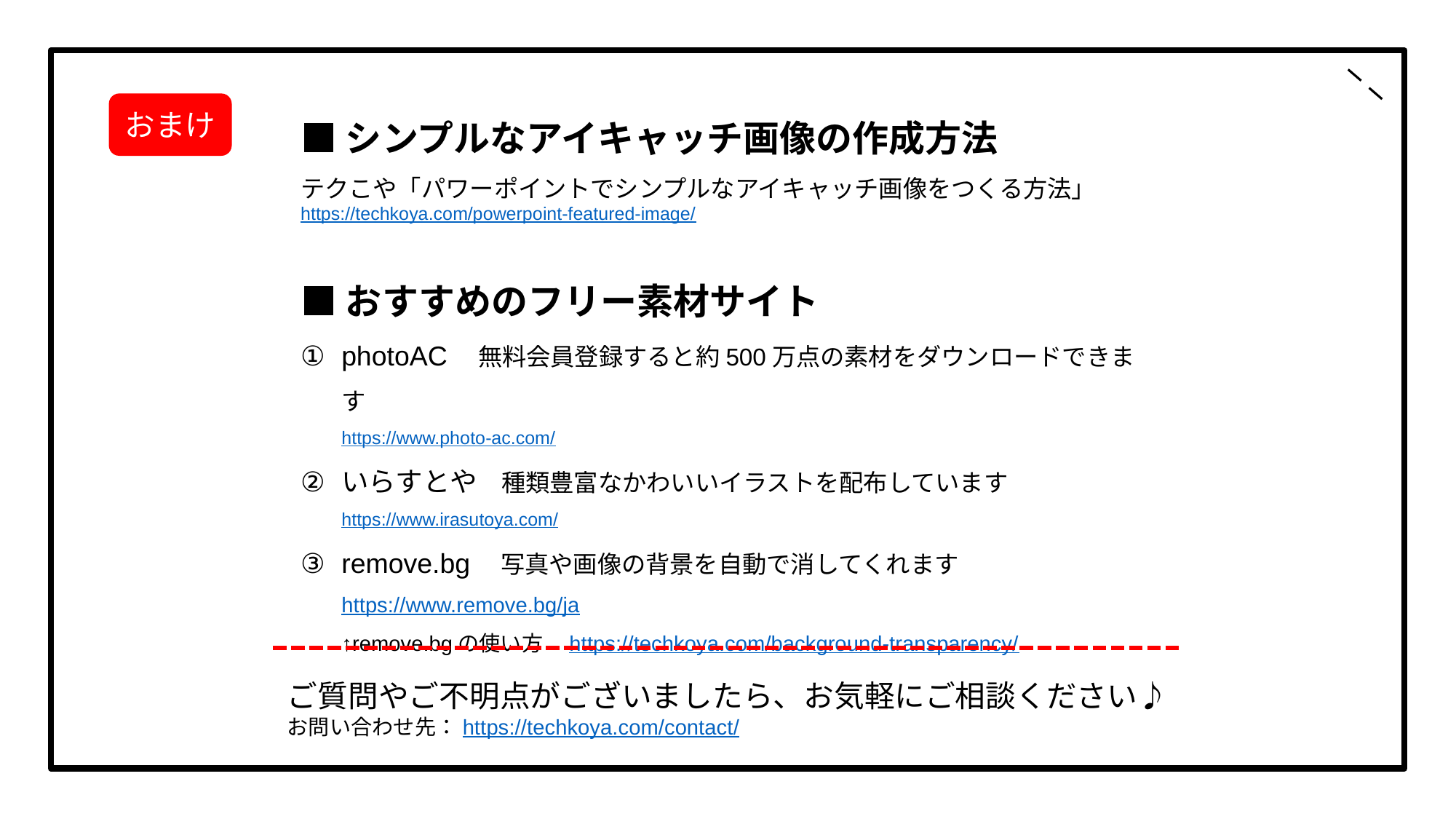

■シンプルなアイキャッチ画像の作成方法
テクこや「パワーポイントでシンプルなアイキャッチ画像をつくる方法」
https://techkoya.com/powerpoint-featured-image/

■おすすめのフリー素材サイト
photoAC　無料会員登録すると約500万点の素材をダウンロードできます
https://www.photo-ac.com/
いらすとや　種類豊富なかわいいイラストを配布しています
https://www.irasutoya.com/
remove.bg　写真や画像の背景を自動で消してくれます
https://www.remove.bg/ja
↑remove.bgの使い方　https://techkoya.com/background-transparency/
おまけ
ご質問やご不明点がございましたら、お気軽にご相談ください♪
お問い合わせ先：https://techkoya.com/contact/